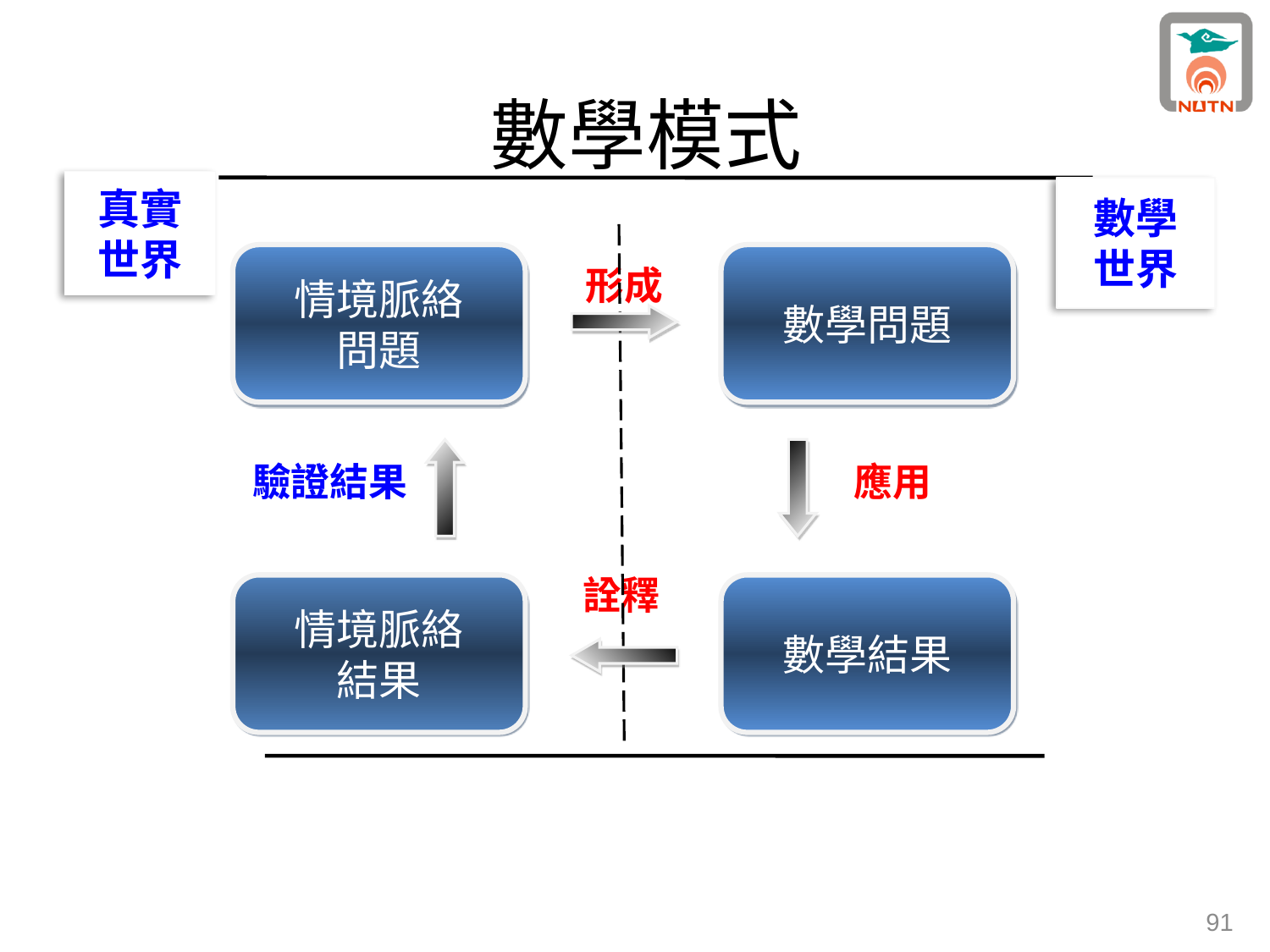

# 數學模式
真實
世界
數學
世界
情境脈絡
問題
數學問題

情境脈絡
結果
數學結果

形成

驗證結果
應用
詮釋
91